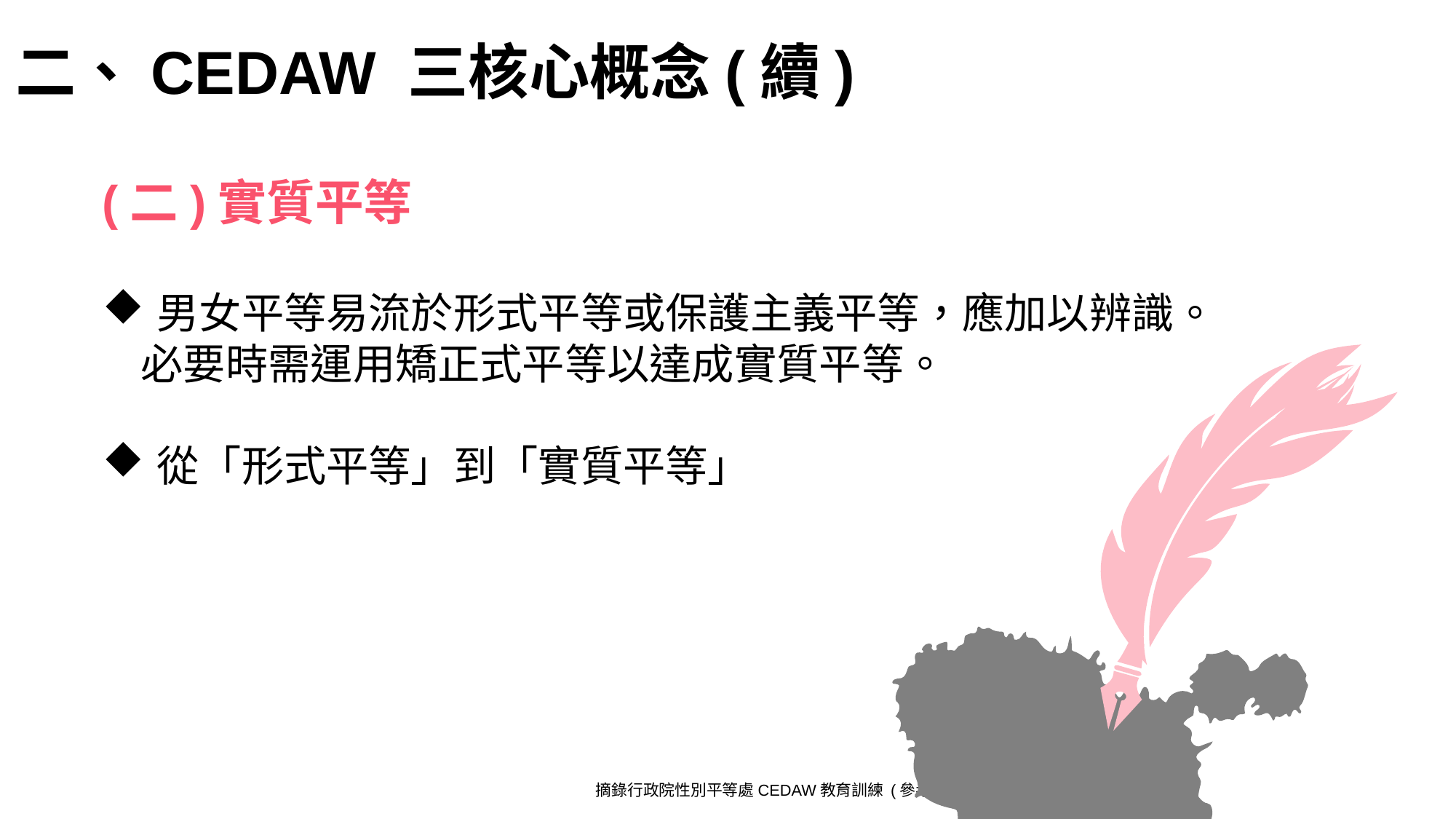

二、CEDAW 三核心概念(續)
(二)實質平等
男女平等易流於形式平等或保護主義平等，應加以辨識。
   必要時需運用矯正式平等以達成實質平等。

從「形式平等」到「實質平等」

摘錄行政院性別平等處CEDAW教育訓練 (參考版)